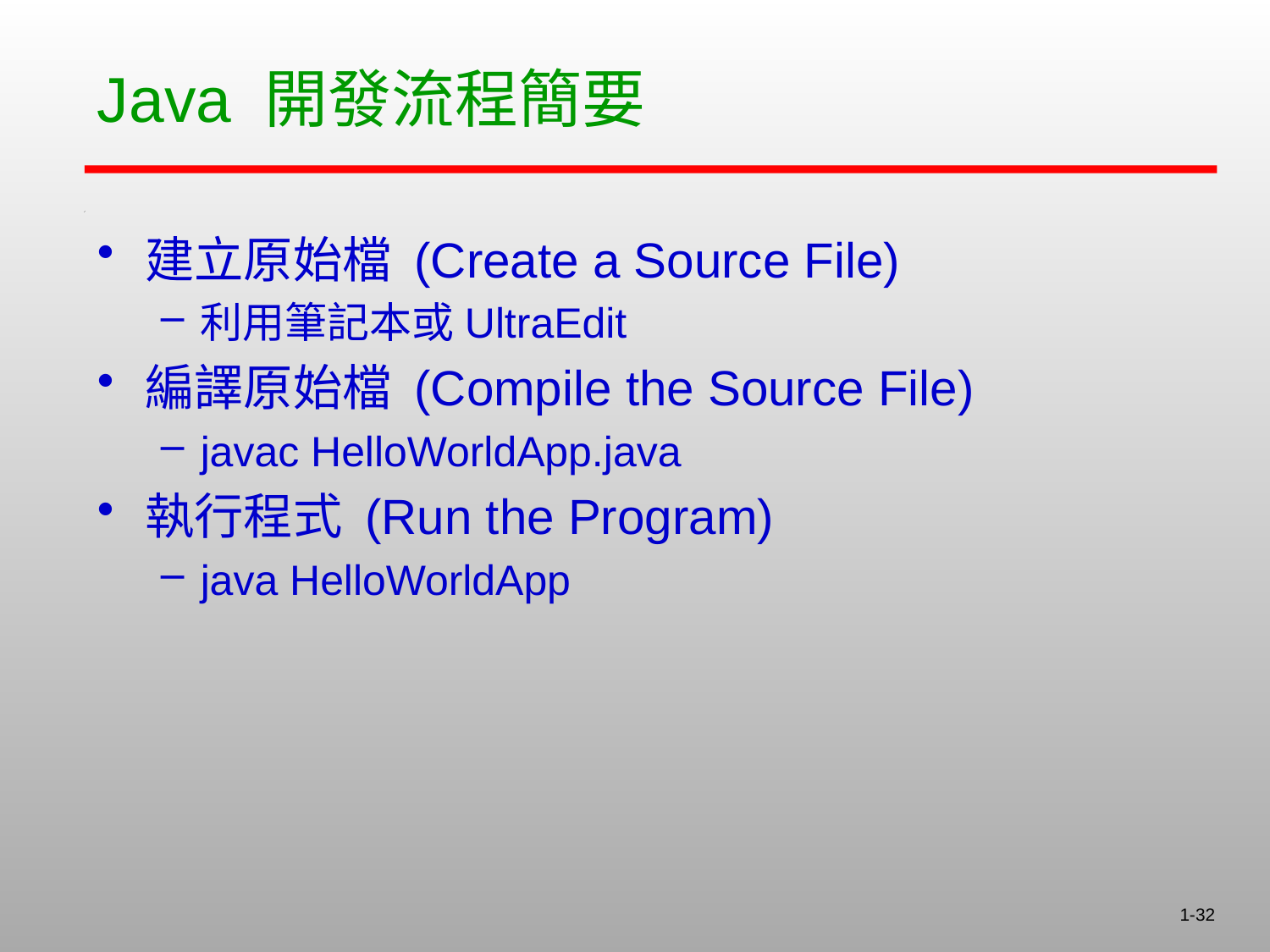

# Java 開發流程簡要
建立原始檔 (Create a Source File)
利用筆記本或UltraEdit
編譯原始檔 (Compile the Source File)
javac HelloWorldApp.java
執行程式 (Run the Program)
java HelloWorldApp
1-32